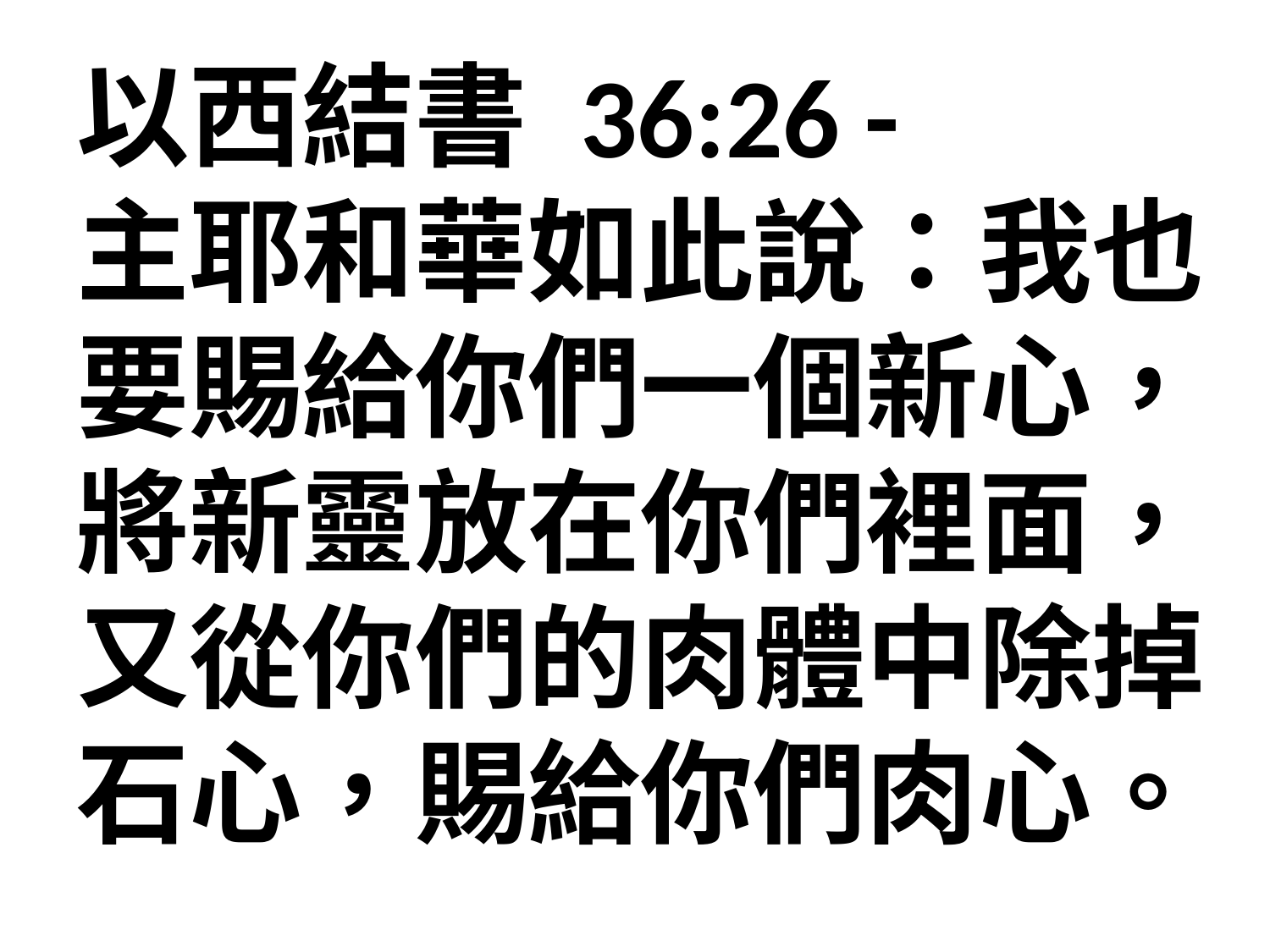

以西結書 36:26 -
主耶和華如此說：我也要賜給你們一個新心，將新靈放在你們裡面，又從你們的肉體中除掉石心，賜給你們肉心。